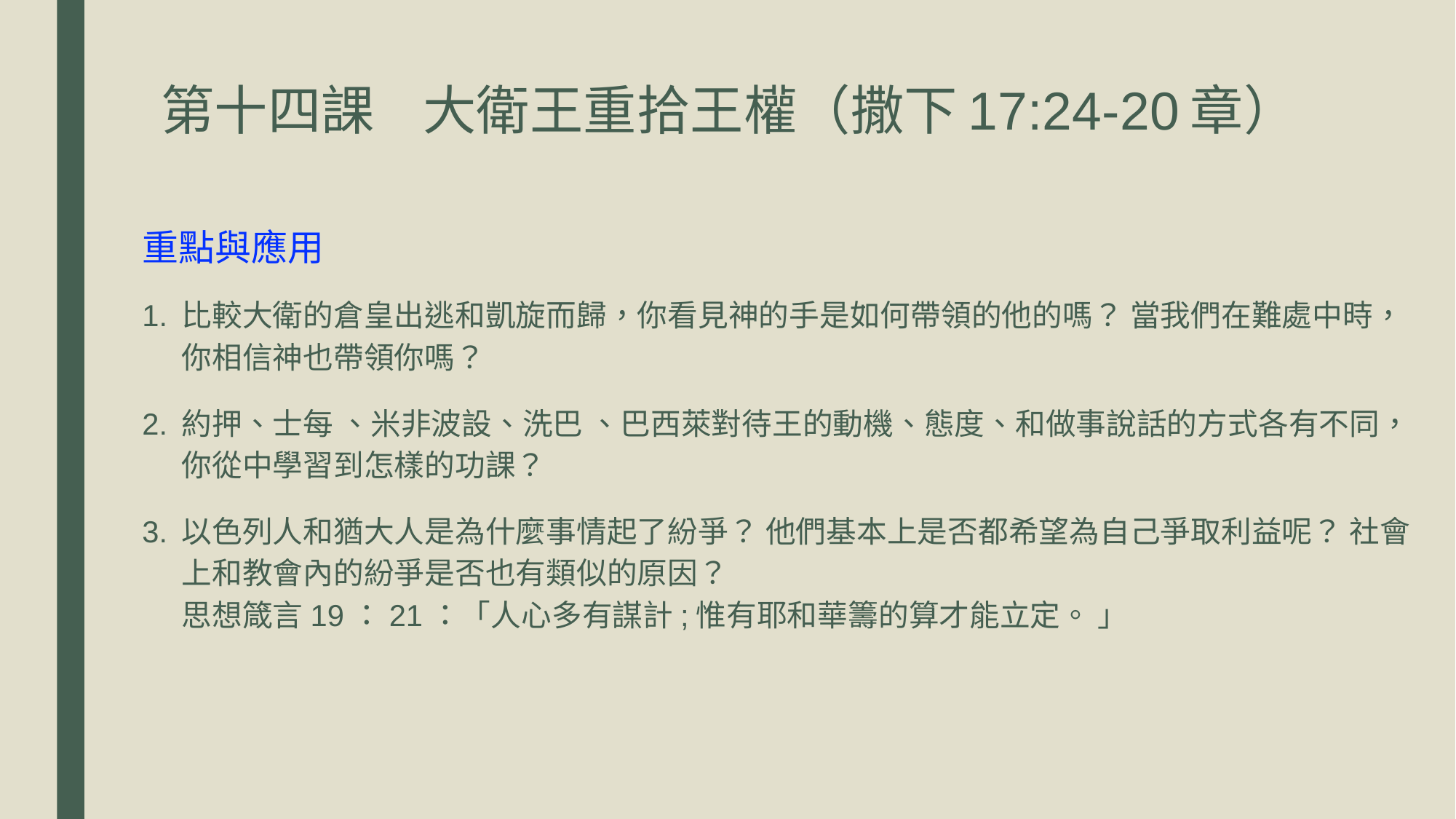

第十四課	大衛王重拾王權（撒下17:24-20章）
重點與應用
比較大衛的倉皇出逃和凱旋而歸，你看見神的手是如何帶領的他的嗎？ 當我們在難處中時，你相信神也帶領你嗎？
約押、士每 、米非波設、洗巴 、巴西萊對待王的動機、態度、和做事說話的方式各有不同，你從中學習到怎樣的功課？
以色列人和猶大人是為什麼事情起了紛爭？ 他們基本上是否都希望為自己爭取利益呢？ 社會上和教會內的紛爭是否也有類似的原因？
思想箴言19：21：「人心多有謀計;惟有耶和華籌的算才能立定。 」